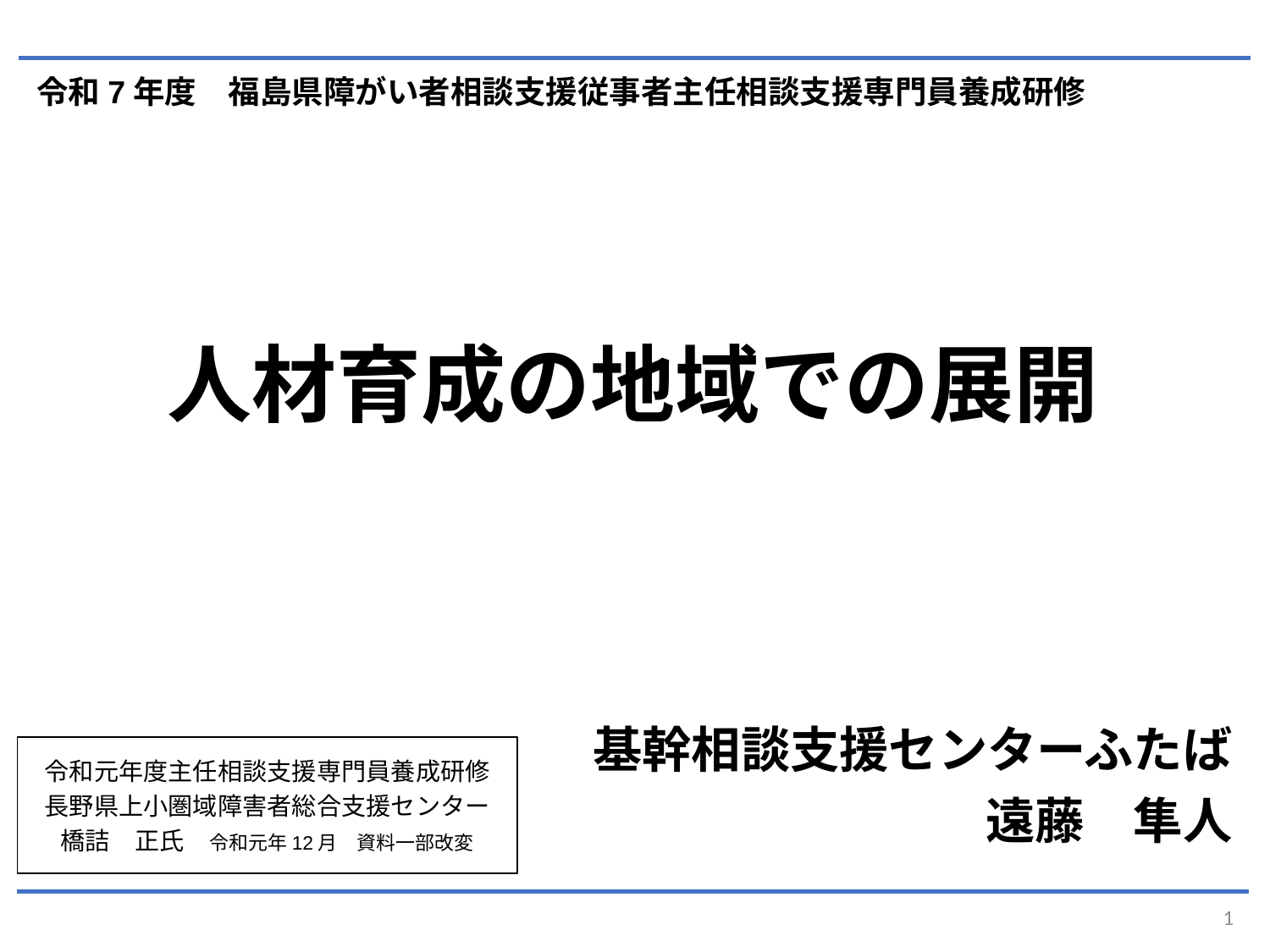

令和7年度　福島県障がい者相談支援従事者主任相談支援専門員養成研修
# 人材育成の地域での展開
基幹相談支援センターふたば
遠藤　隼人
令和元年度主任相談支援専門員養成研修
長野県上小圏域障害者総合支援センター
橋詰　正氏　令和元年12月　資料一部改変
1